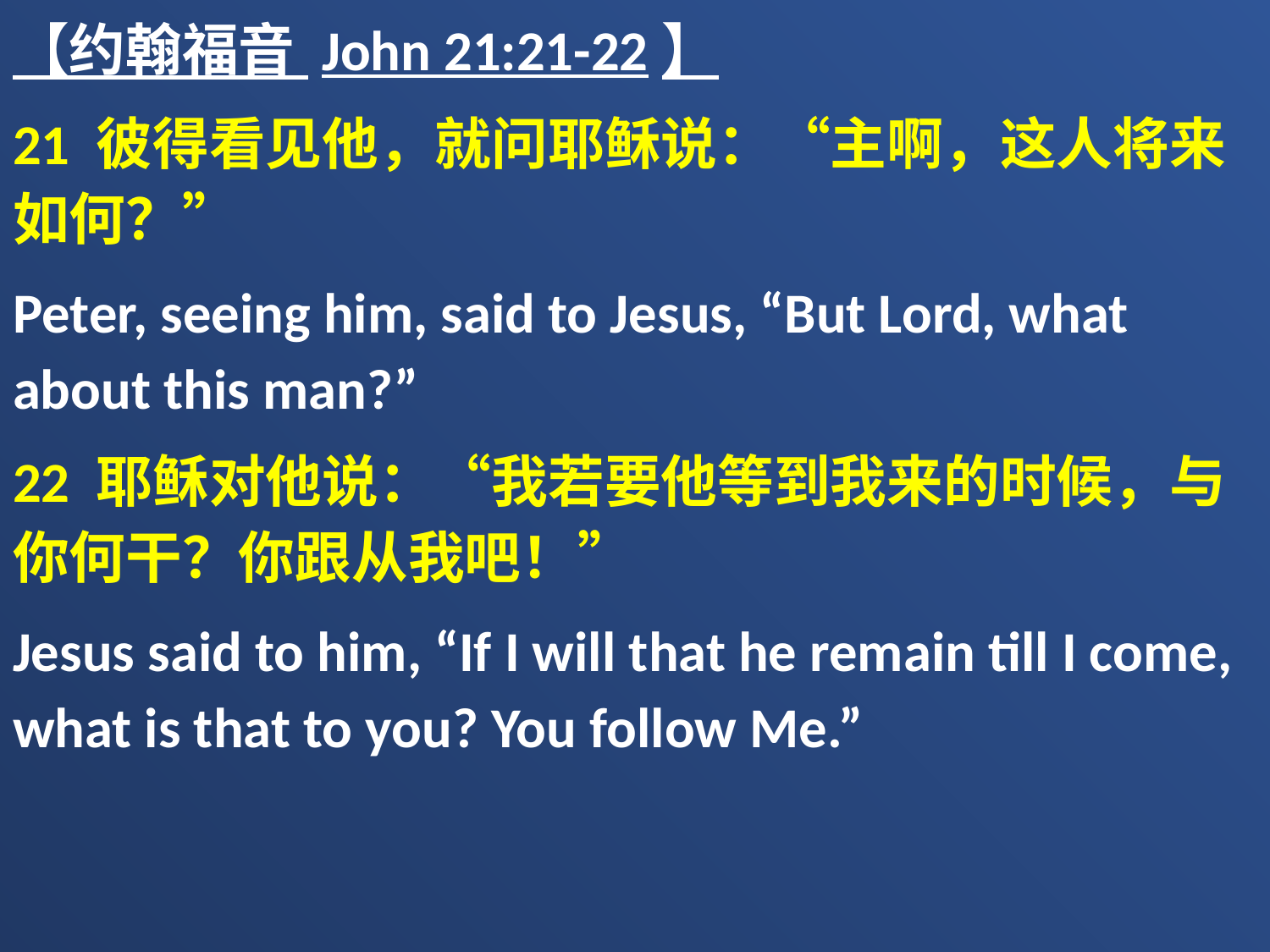

【约翰福音 John 21:21-22】
21 彼得看见他，就问耶稣说：“主啊，这人将来如何？”
Peter, seeing him, said to Jesus, “But Lord, what about this man?”
22 耶稣对他说：“我若要他等到我来的时候，与你何干？你跟从我吧！”
Jesus said to him, “If I will that he remain till I come, what is that to you? You follow Me.”